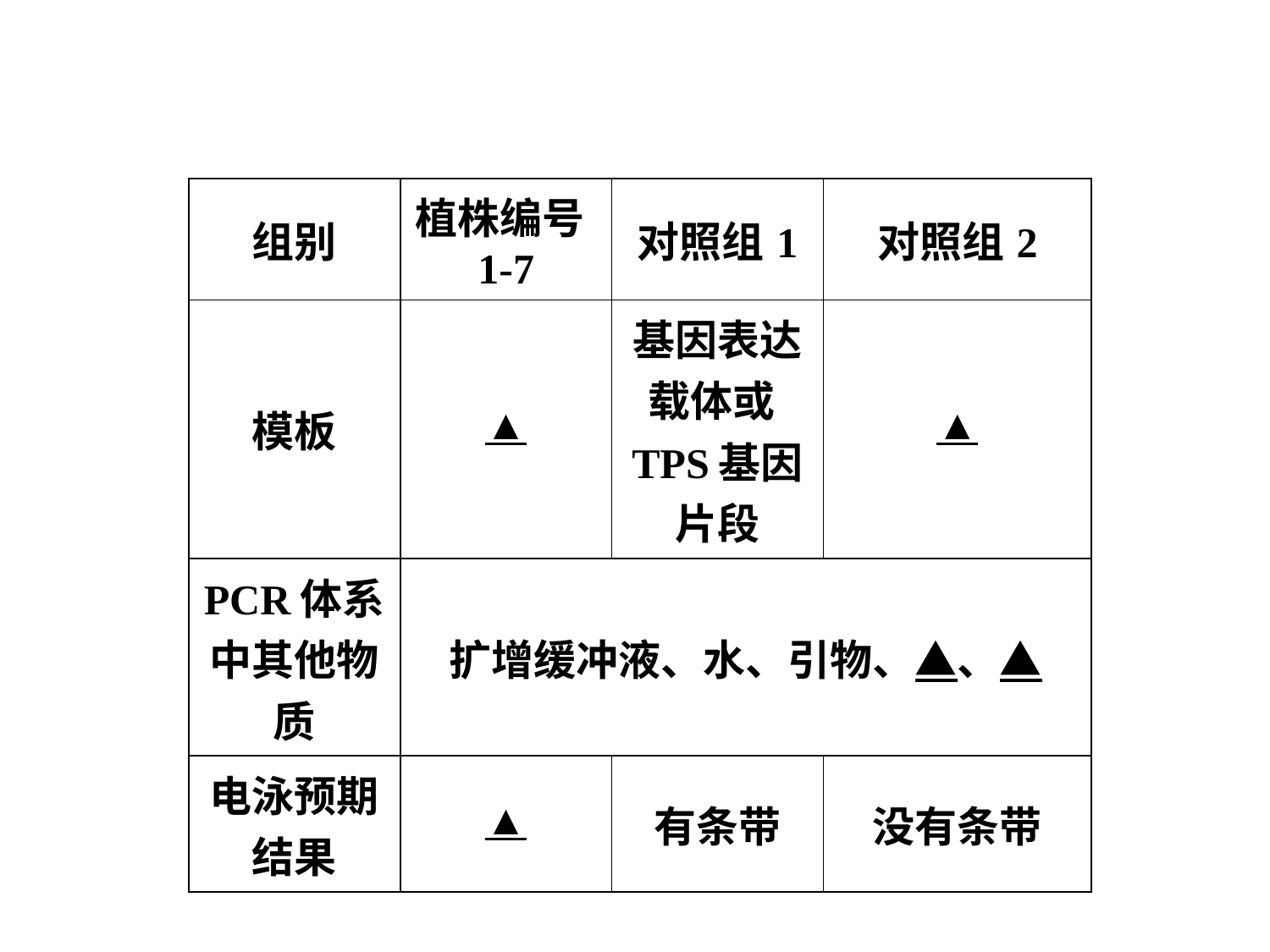

| 组别 | 植株编号1-7 | 对照组1 | 对照组2 |
| --- | --- | --- | --- |
| 模板 | ▲ | 基因表达载体或TPS基因片段 | ▲ |
| PCR体系中其他物质 | 扩增缓冲液、水、引物、▲、▲ |  |  |
| 电泳预期结果 | ▲ | 有条带 | 没有条带 |